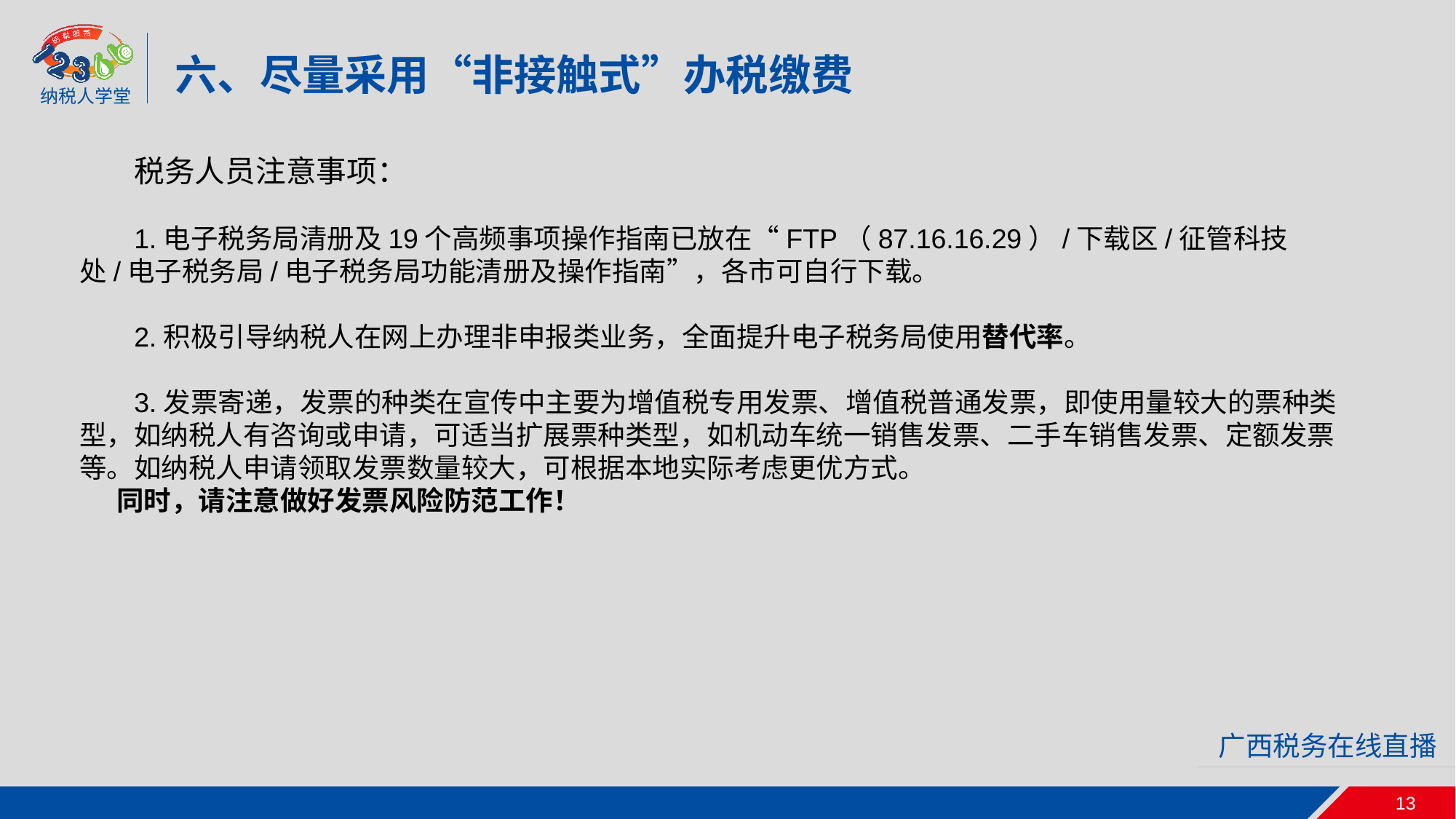

六、尽量采用“非接触式”办税缴费
税务人员注意事项：

1.电子税务局清册及19个高频事项操作指南已放在“FTP（87.16.16.29）/下载区/征管科技处/电子税务局/电子税务局功能清册及操作指南”，各市可自行下载。

2.积极引导纳税人在网上办理非申报类业务，全面提升电子税务局使用替代率。

3.发票寄递，发票的种类在宣传中主要为增值税专用发票、增值税普通发票，即使用量较大的票种类型，如纳税人有咨询或申请，可适当扩展票种类型，如机动车统一销售发票、二手车销售发票、定额发票等。如纳税人申请领取发票数量较大，可根据本地实际考虑更优方式。
      同时，请注意做好发票风险防范工作！